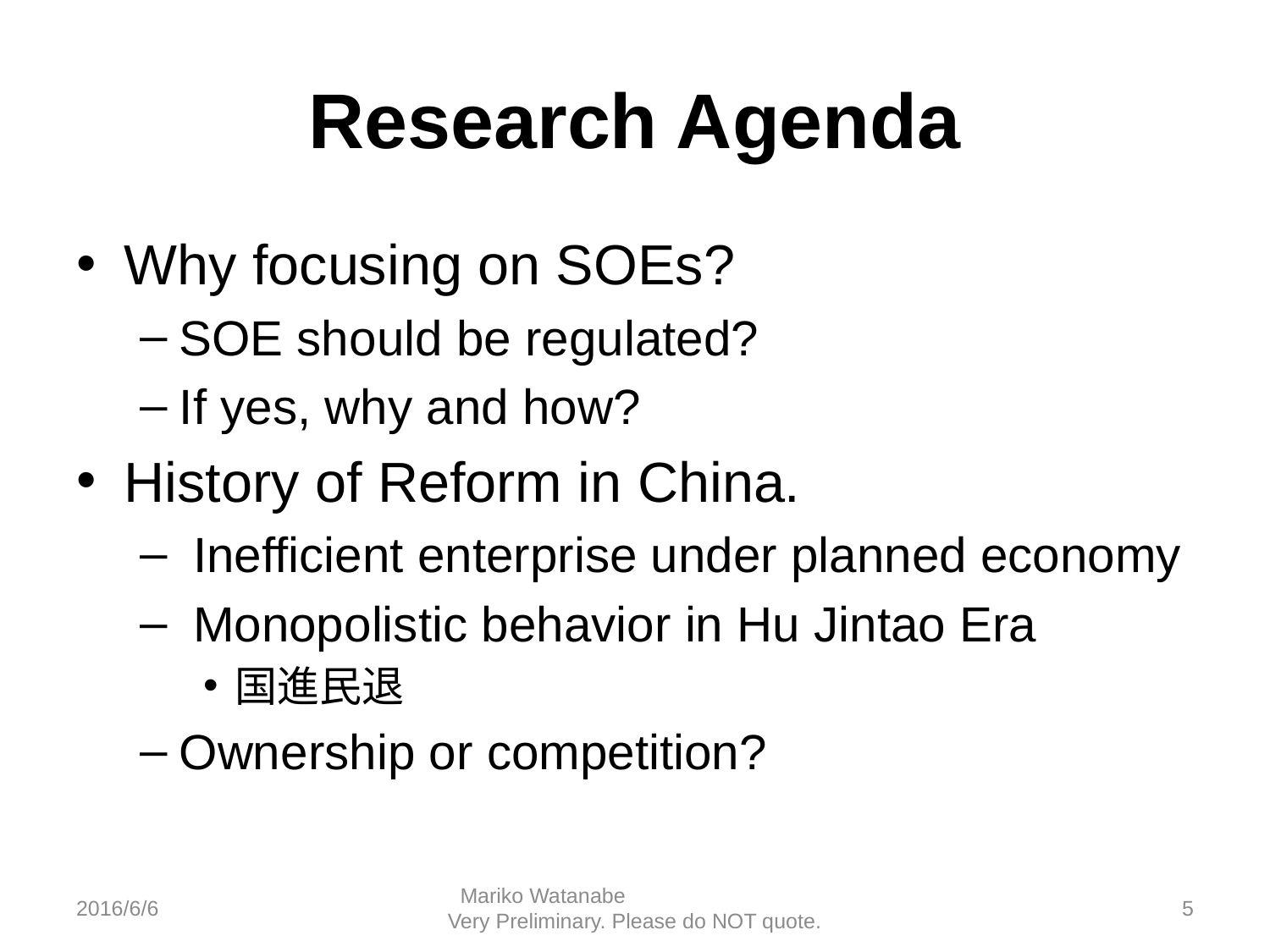

# Research Agenda
Why focusing on SOEs?
SOE should be regulated?
If yes, why and how?
History of Reform in China.
 Inefficient enterprise under planned economy
 Monopolistic behavior in Hu Jintao Era
国進民退
Ownership or competition?
2016/6/6
Mariko Watanabe                                Very Preliminary. Please do NOT quote.
5